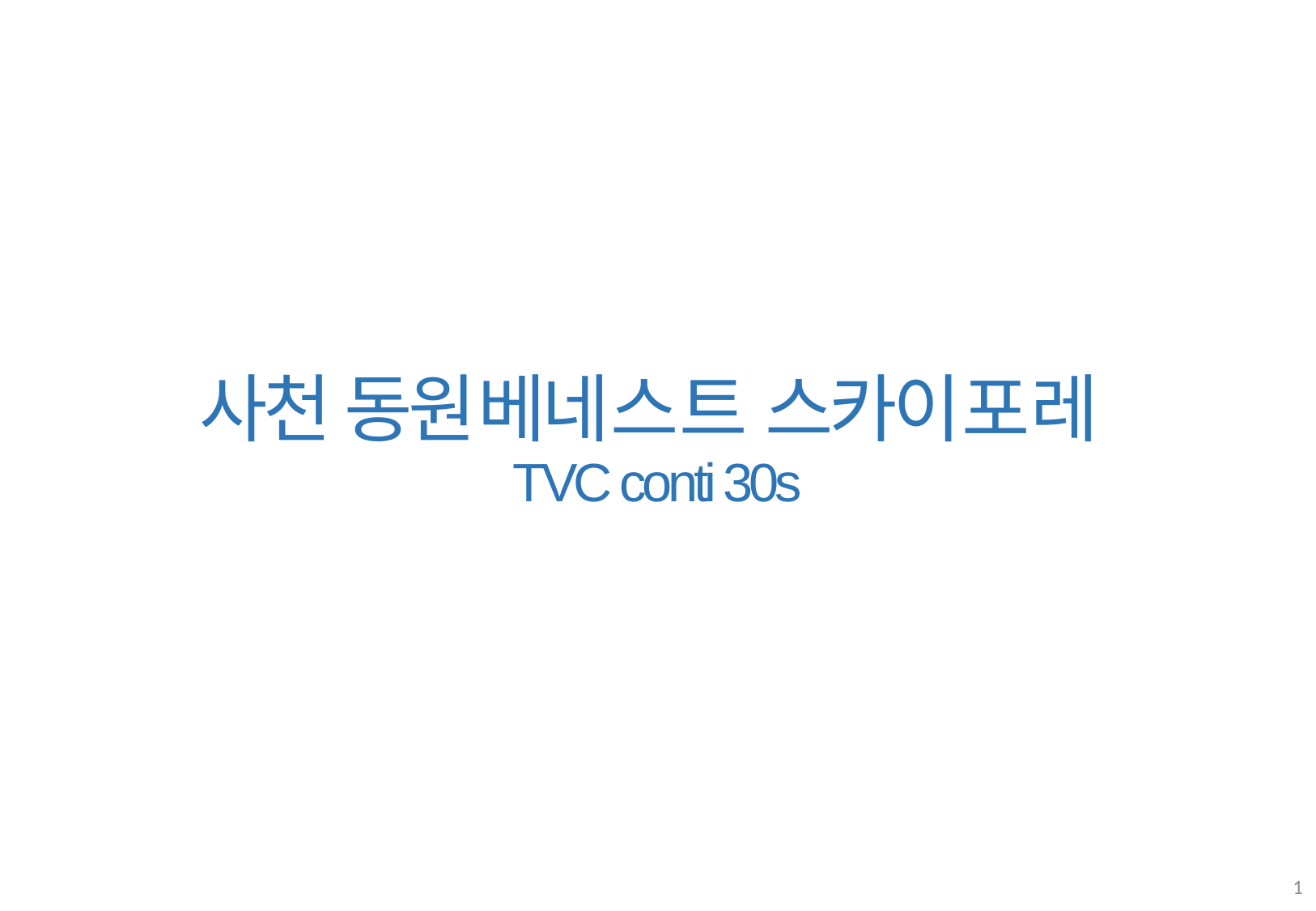

사천 동원 베네 스 트  스카이 포 레
TVC conti 30s
1